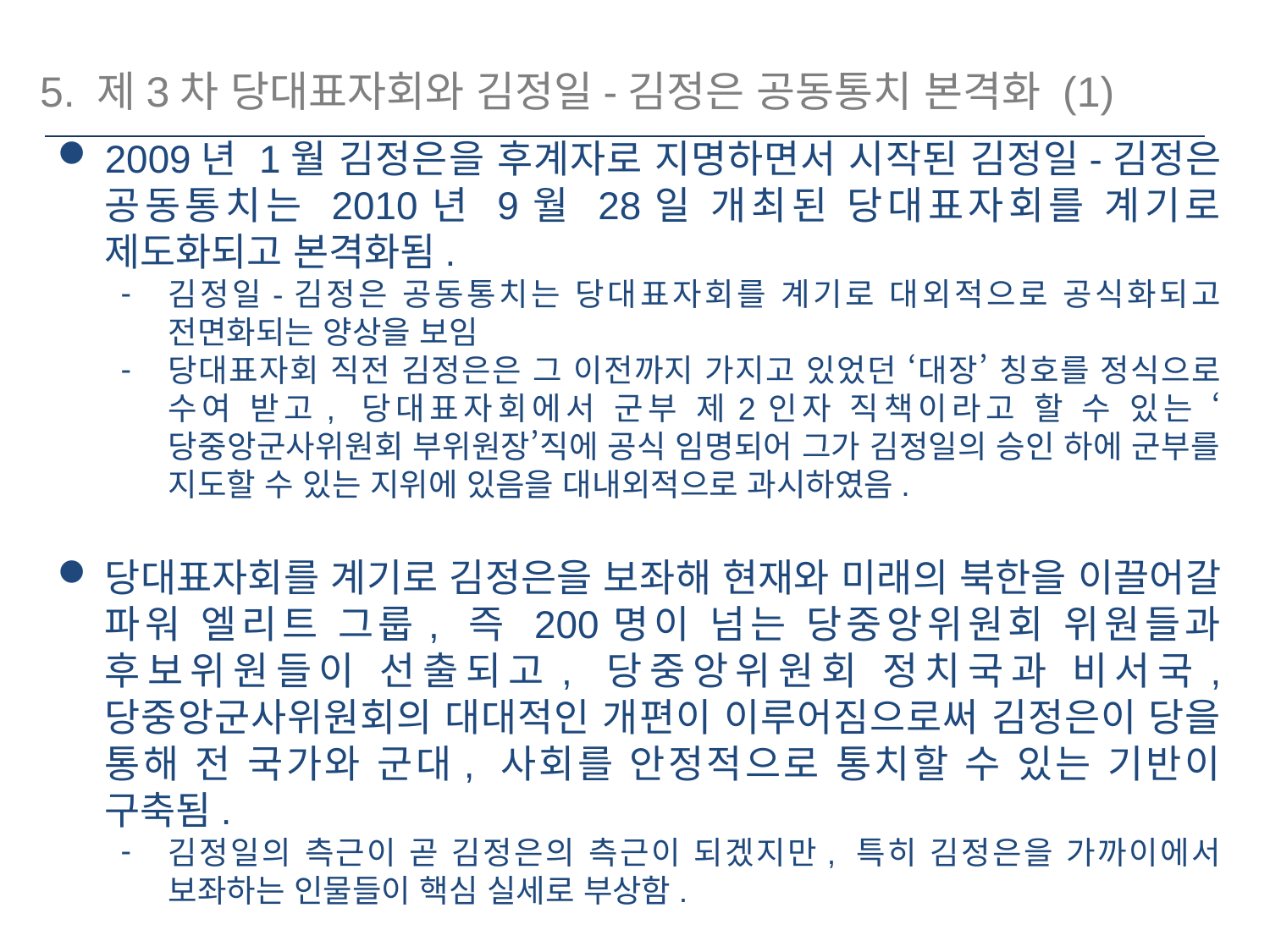

5. 제3차 당대표자회와 김정일-김정은 공동통치 본격화 (1)
2009년 1월 김정은을 후계자로 지명하면서 시작된 김정일-김정은 공동통치는 2010년 9월 28일 개최된 당대표자회를 계기로 제도화되고 본격화됨.
김정일-김정은 공동통치는 당대표자회를 계기로 대외적으로 공식화되고 전면화되는 양상을 보임
당대표자회 직전 김정은은 그 이전까지 가지고 있었던 ‘대장’ 칭호를 정식으로 수여 받고, 당대표자회에서 군부 제2인자 직책이라고 할 수 있는 ‘당중앙군사위원회 부위원장’직에 공식 임명되어 그가 김정일의 승인 하에 군부를 지도할 수 있는 지위에 있음을 대내외적으로 과시하였음.

당대표자회를 계기로 김정은을 보좌해 현재와 미래의 북한을 이끌어갈 파워 엘리트 그룹, 즉 200명이 넘는 당중앙위원회 위원들과 후보위원들이 선출되고, 당중앙위원회 정치국과 비서국, 당중앙군사위원회의 대대적인 개편이 이루어짐으로써 김정은이 당을 통해 전 국가와 군대, 사회를 안정적으로 통치할 수 있는 기반이 구축됨.
김정일의 측근이 곧 김정은의 측근이 되겠지만, 특히 김정은을 가까이에서 보좌하는 인물들이 핵심 실세로 부상함.